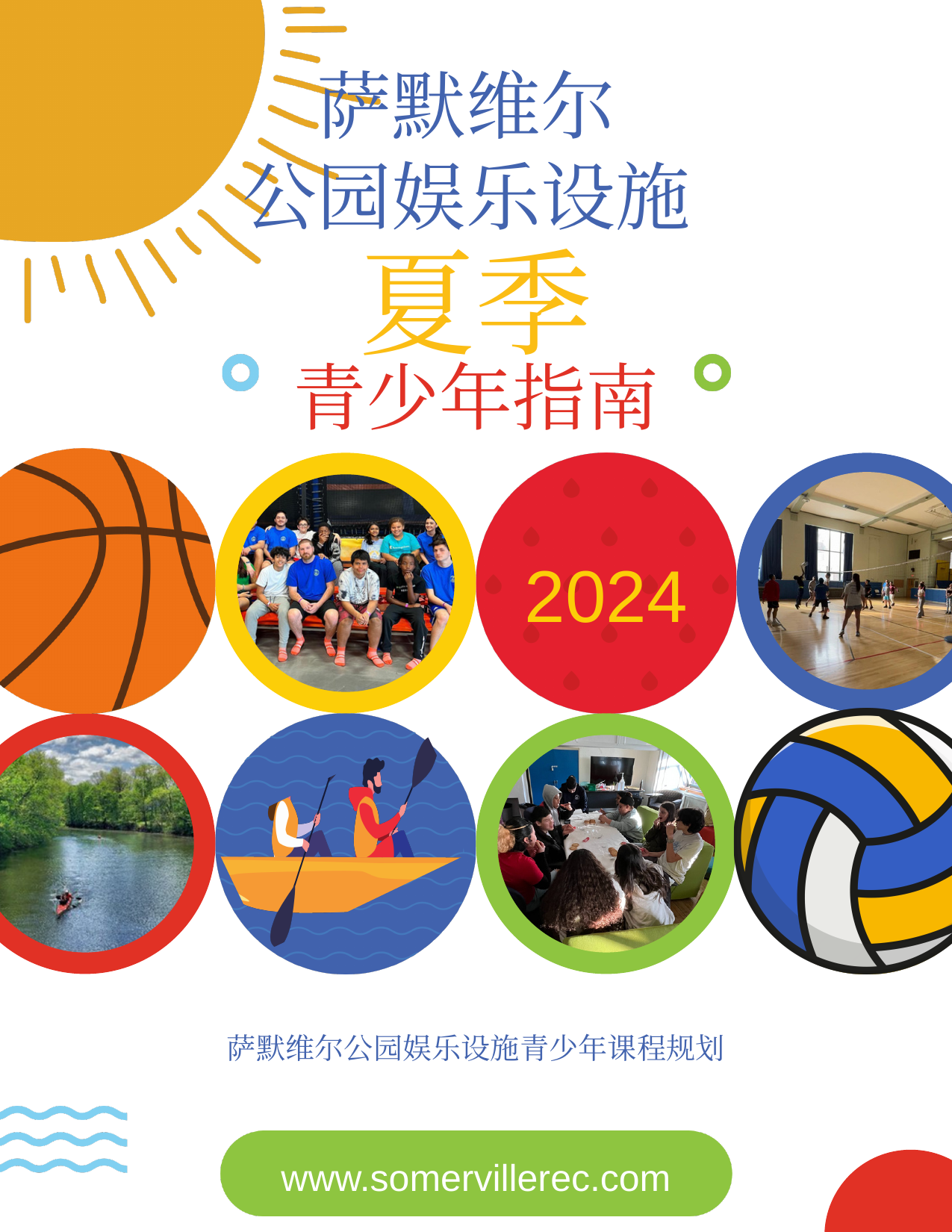

萨默维尔
公园娱乐设施
夏季
青少年指南

2024

萨默维尔公园娱乐设施青少年课程规划

www.somervillerec.com